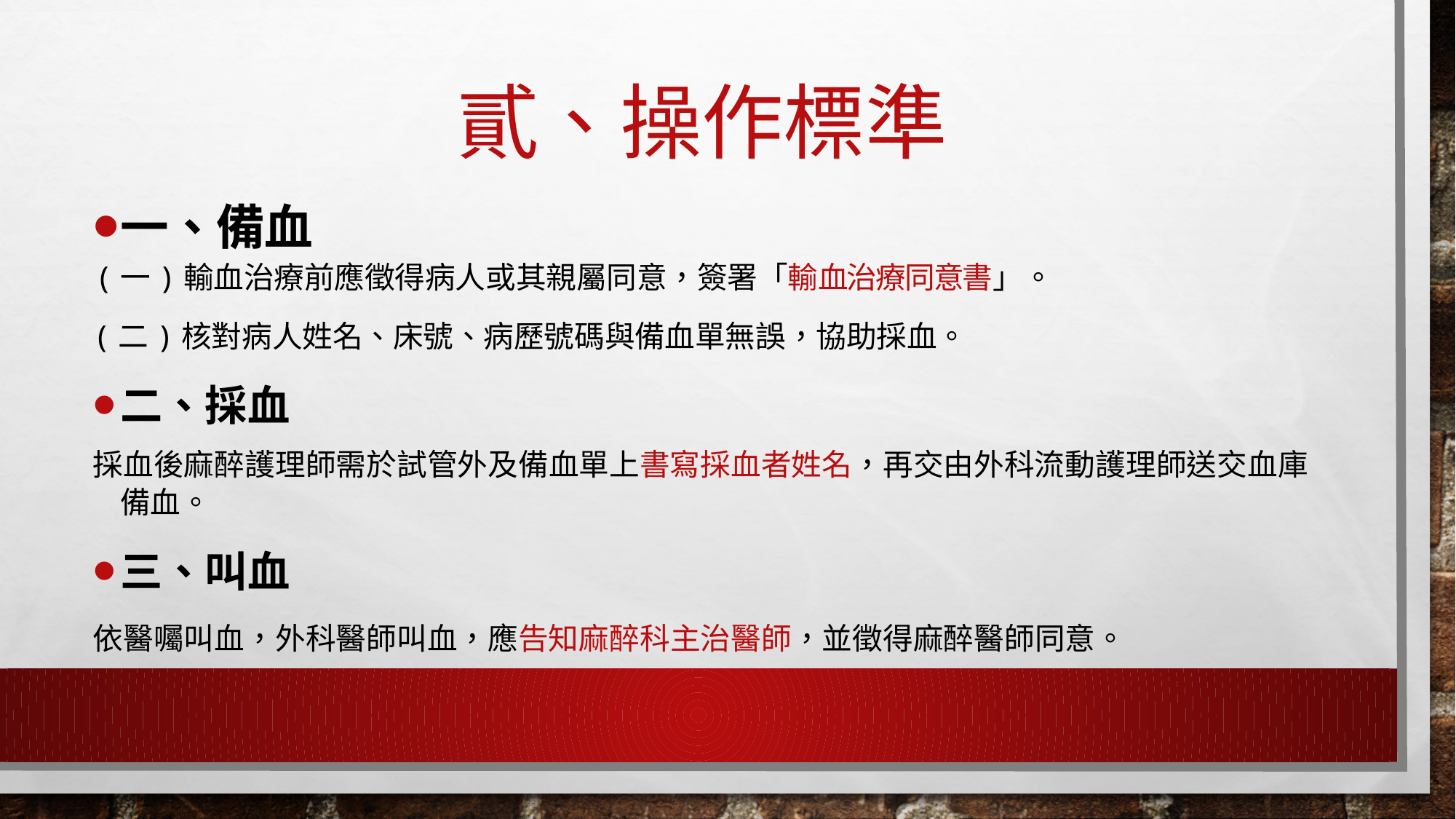

# 貳、操作標準
一、備血
(一)輸血治療前應徵得病人或其親屬同意，簽署「輸血治療同意書」。
(二)核對病人姓名、床號、病歷號碼與備血單無誤，協助採血。
二、採血
採血後麻醉護理師需於試管外及備血單上書寫採血者姓名，再交由外科流動護理師送交血庫備血。
三、叫血
依醫囑叫血，外科醫師叫血，應告知麻醉科主治醫師，並徵得麻醉醫師同意。